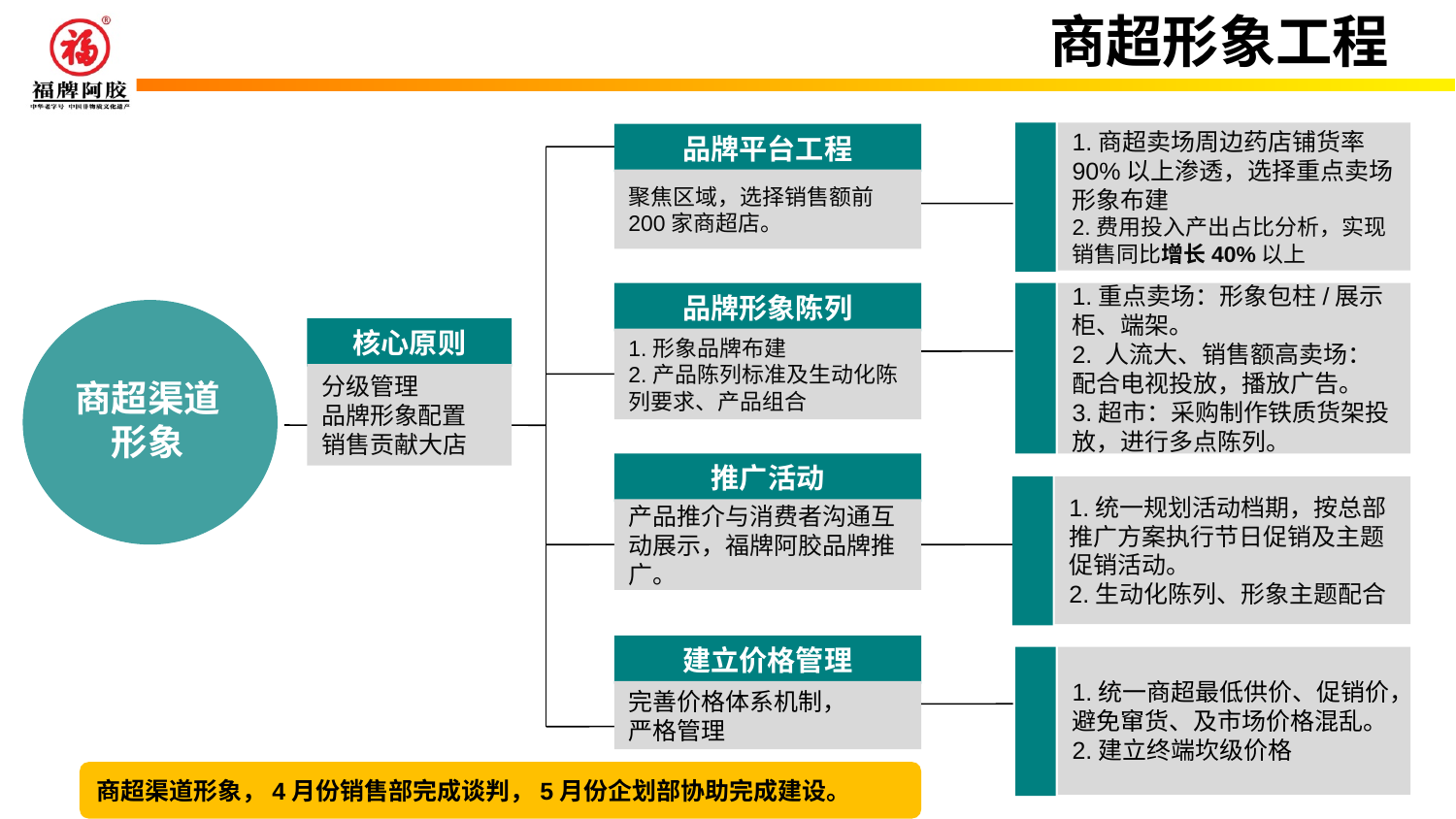

商超形象工程

1.商超卖场周边药店铺货率90%以上渗透，选择重点卖场形象布建
2.费用投入产出占比分析，实现销售同比增长40%以上
品牌平台工程

聚焦区域，选择销售额前200家商超店。

品牌形象陈列

1.重点卖场：形象包柱/展示柜、端架。
2. 人流大、销售额高卖场：配合电视投放，播放广告。
3.超市：采购制作铁质货架投放，进行多点陈列。

核心原则

1.形象品牌布建
2.产品陈列标准及生动化陈列要求、产品组合

分级管理
品牌形象配置
销售贡献大店
商超渠道形象

推广活动

1.统一规划活动档期，按总部推广方案执行节日促销及主题促销活动。
2.生动化陈列、形象主题配合
产品推介与消费者沟通互动展示，福牌阿胶品牌推广。

建立价格管理

1.统一商超最低供价、促销价，避免窜货、及市场价格混乱。
2.建立终端坎级价格
完善价格体系机制，
严格管理

商超渠道形象，4月份销售部完成谈判，5月份企划部协助完成建设。